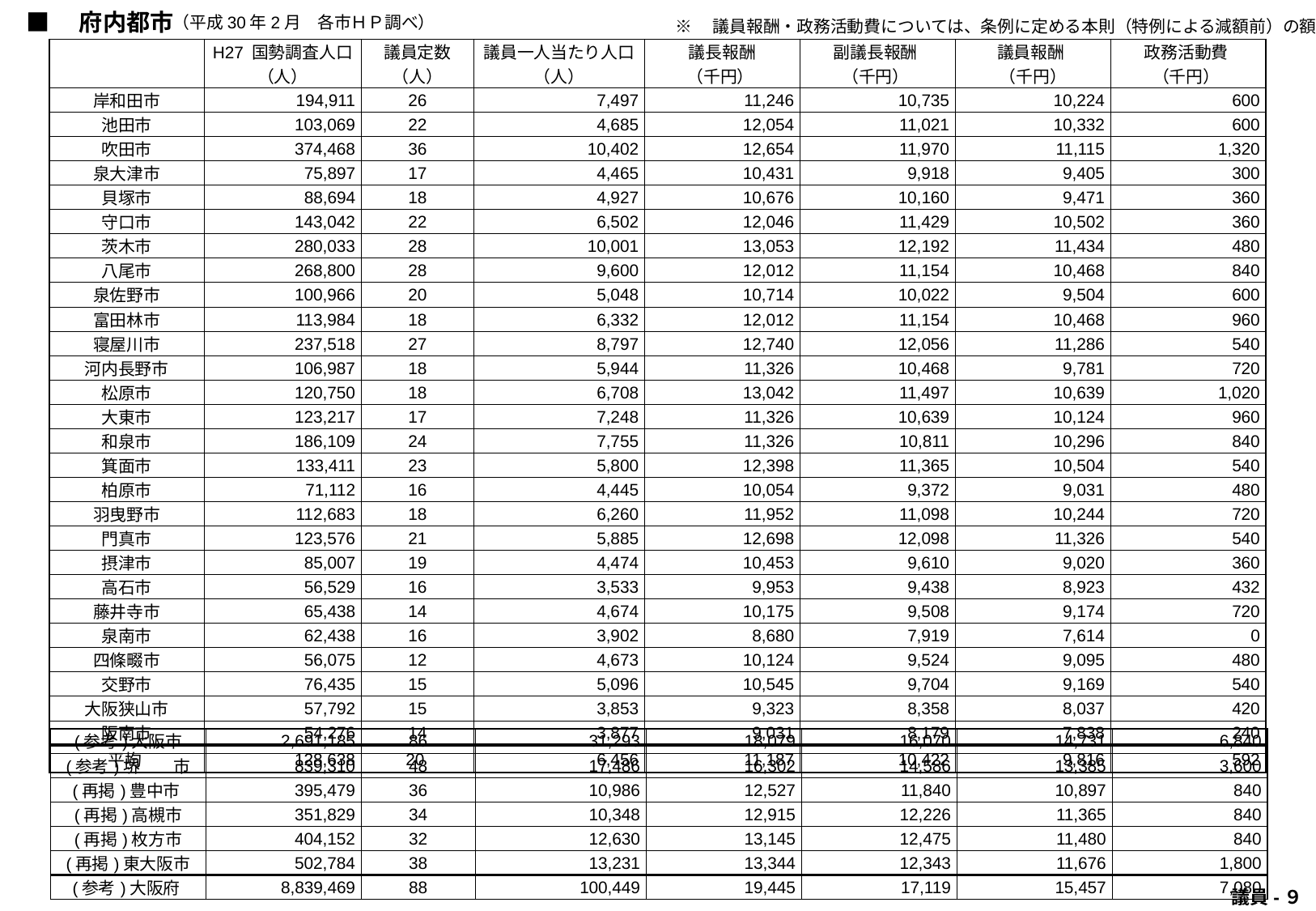

■　府内都市
（平成30年2月　各市ＨＰ調べ）
※　議員報酬・政務活動費については、条例に定める本則（特例による減額前）の額
|  | H27 国勢調査人口 （人） | 議員定数 （人） | 議員一人当たり人口 （人） | 議長報酬 （千円） | 副議長報酬 （千円） | 議員報酬 （千円） | 政務活動費 （千円） |
| --- | --- | --- | --- | --- | --- | --- | --- |
| 岸和田市 | 194,911 | 26 | 7,497 | 11,246 | 10,735 | 10,224 | 600 |
| 池田市 | 103,069 | 22 | 4,685 | 12,054 | 11,021 | 10,332 | 600 |
| 吹田市 | 374,468 | 36 | 10,402 | 12,654 | 11,970 | 11,115 | 1,320 |
| 泉大津市 | 75,897 | 17 | 4,465 | 10,431 | 9,918 | 9,405 | 300 |
| 貝塚市 | 88,694 | 18 | 4,927 | 10,676 | 10,160 | 9,471 | 360 |
| 守口市 | 143,042 | 22 | 6,502 | 12,046 | 11,429 | 10,502 | 360 |
| 茨木市 | 280,033 | 28 | 10,001 | 13,053 | 12,192 | 11,434 | 480 |
| 八尾市 | 268,800 | 28 | 9,600 | 12,012 | 11,154 | 10,468 | 840 |
| 泉佐野市 | 100,966 | 20 | 5,048 | 10,714 | 10,022 | 9,504 | 600 |
| 富田林市 | 113,984 | 18 | 6,332 | 12,012 | 11,154 | 10,468 | 960 |
| 寝屋川市 | 237,518 | 27 | 8,797 | 12,740 | 12,056 | 11,286 | 540 |
| 河内長野市 | 106,987 | 18 | 5,944 | 11,326 | 10,468 | 9,781 | 720 |
| 松原市 | 120,750 | 18 | 6,708 | 13,042 | 11,497 | 10,639 | 1,020 |
| 大東市 | 123,217 | 17 | 7,248 | 11,326 | 10,639 | 10,124 | 960 |
| 和泉市 | 186,109 | 24 | 7,755 | 11,326 | 10,811 | 10,296 | 840 |
| 箕面市 | 133,411 | 23 | 5,800 | 12,398 | 11,365 | 10,504 | 540 |
| 柏原市 | 71,112 | 16 | 4,445 | 10,054 | 9,372 | 9,031 | 480 |
| 羽曳野市 | 112,683 | 18 | 6,260 | 11,952 | 11,098 | 10,244 | 720 |
| 門真市 | 123,576 | 21 | 5,885 | 12,698 | 12,098 | 11,326 | 540 |
| 摂津市 | 85,007 | 19 | 4,474 | 10,453 | 9,610 | 9,020 | 360 |
| 高石市 | 56,529 | 16 | 3,533 | 9,953 | 9,438 | 8,923 | 432 |
| 藤井寺市 | 65,438 | 14 | 4,674 | 10,175 | 9,508 | 9,174 | 720 |
| 泉南市 | 62,438 | 16 | 3,902 | 8,680 | 7,919 | 7,614 | 0 |
| 四條畷市 | 56,075 | 12 | 4,673 | 10,124 | 9,524 | 9,095 | 480 |
| 交野市 | 76,435 | 15 | 5,096 | 10,545 | 9,704 | 9,169 | 540 |
| 大阪狭山市 | 57,792 | 15 | 3,853 | 9,323 | 8,358 | 8,037 | 420 |
| 阪南市 | 54,276 | 14 | 3,877 | 9,031 | 8,179 | 7,838 | 240 |
| 平均 | 128,638 | 20 | 6,456 | 11,187 | 10,422 | 9,816 | 592 |
| (参考)大阪市 | 2,691,185 | 86 | 31,293 | 18,079 | 16,070 | 14,731 | 6,840 |
| --- | --- | --- | --- | --- | --- | --- | --- |
| (参考)堺　　市 | 839,310 | 48 | 17,486 | 16,302 | 14,586 | 13,385 | 3,600 |
| (再掲)豊中市 | 395,479 | 36 | 10,986 | 12,527 | 11,840 | 10,897 | 840 |
| (再掲)高槻市 | 351,829 | 34 | 10,348 | 12,915 | 12,226 | 11,365 | 840 |
| (再掲)枚方市 | 404,152 | 32 | 12,630 | 13,145 | 12,475 | 11,480 | 840 |
| (再掲)東大阪市 | 502,784 | 38 | 13,231 | 13,344 | 12,343 | 11,676 | 1,800 |
| (参考)大阪府 | 8,839,469 | 88 | 100,449 | 19,445 | 17,119 | 15,457 | 7,080 |
 議員-９